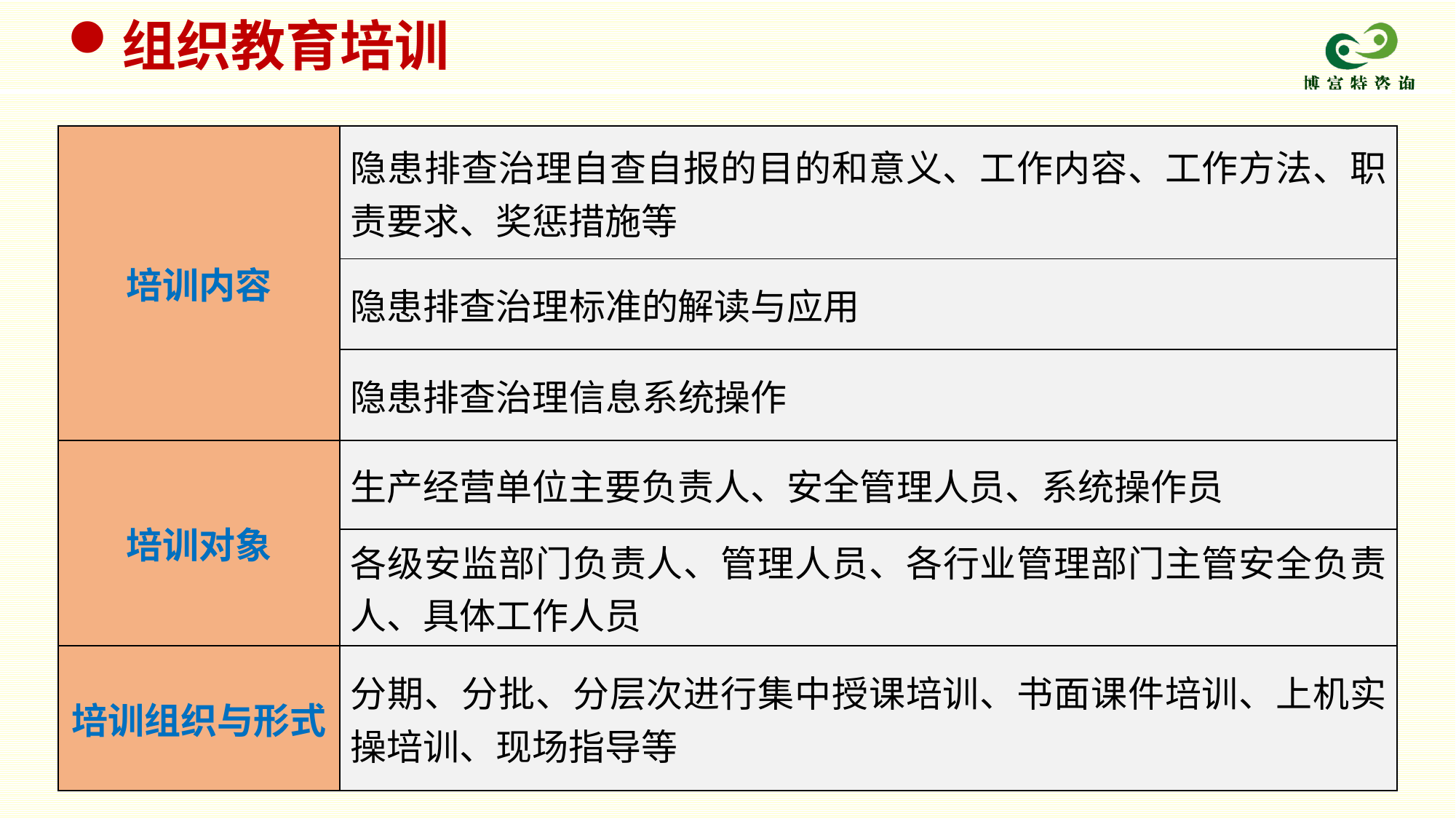

组织教育培训
| 培训内容 | 隐患排查治理自查自报的目的和意义、工作内容、工作方法、职责要求、奖惩措施等 |
| --- | --- |
|  | 隐患排查治理标准的解读与应用 |
|  | 隐患排查治理信息系统操作 |
| 培训对象 | 生产经营单位主要负责人、安全管理人员、系统操作员 |
|  | 各级安监部门负责人、管理人员、各行业管理部门主管安全负责人、具体工作人员 |
| 培训组织与形式 | 分期、分批、分层次进行集中授课培训、书面课件培训、上机实操培训、现场指导等 |